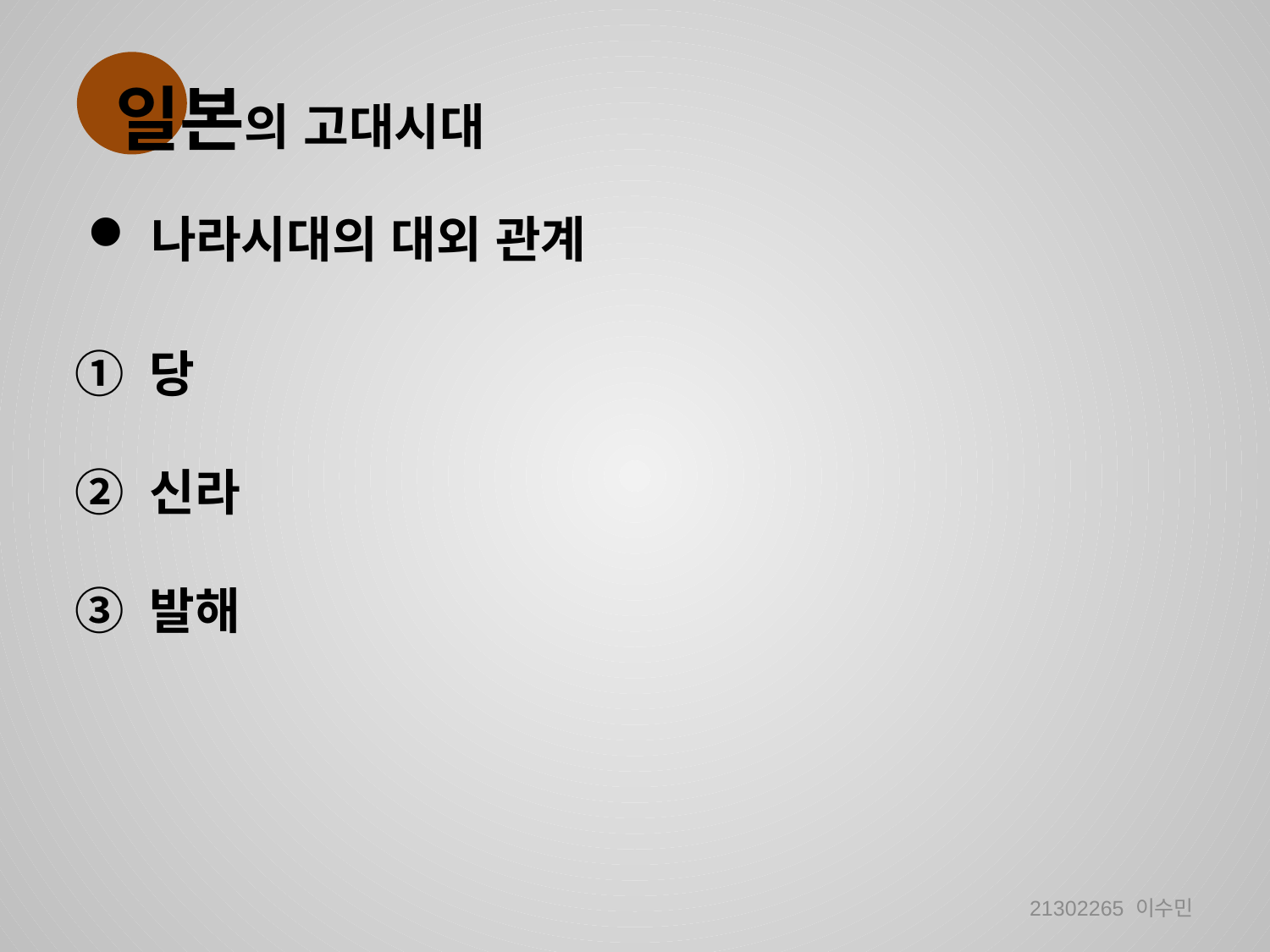

일본의 고대시대
나라시대의 대외 관계
① 당

② 신라

③ 발해
21302265 이수민